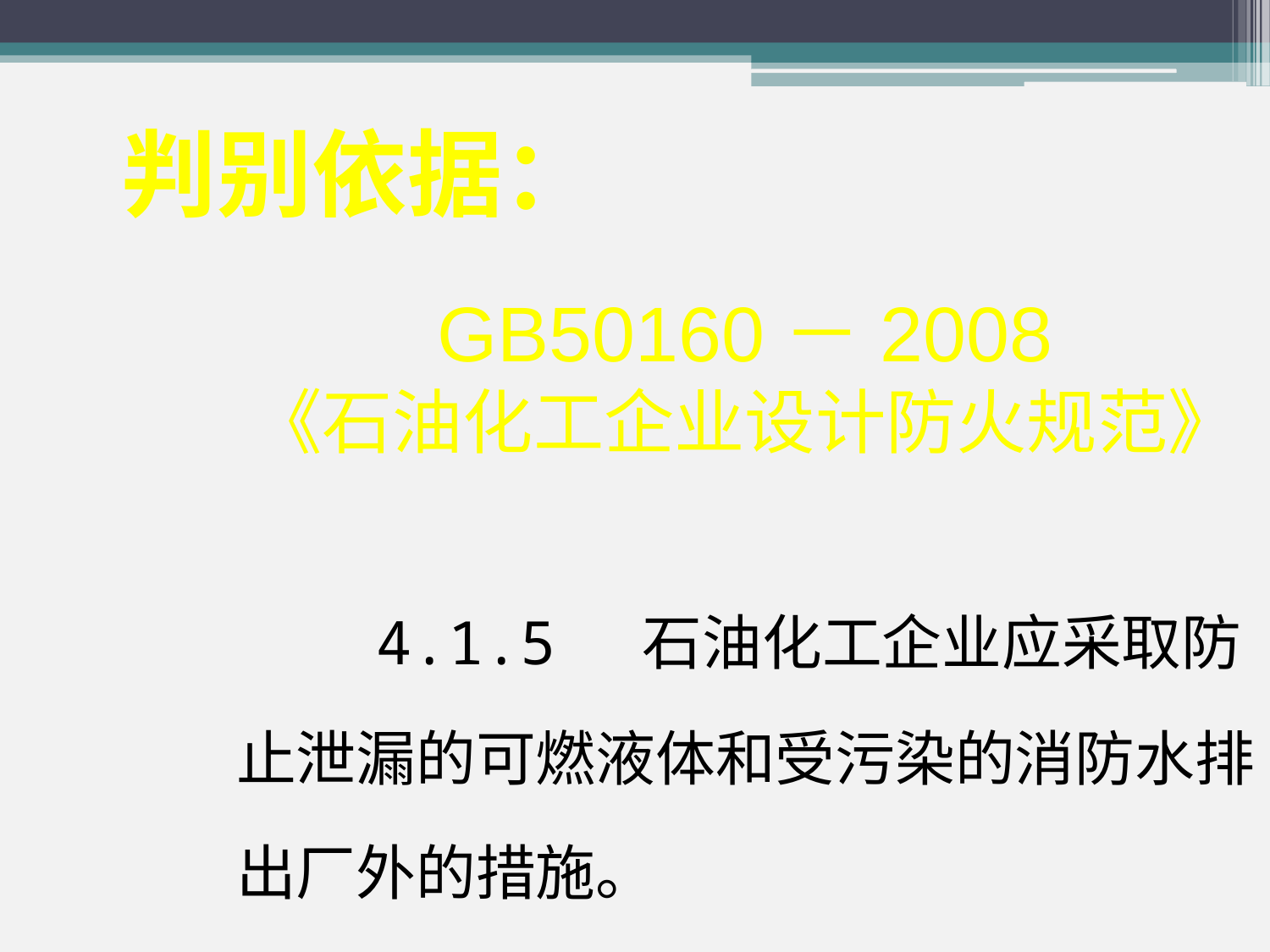

判别依据：
GB50160－2008
《石油化工企业设计防火规范》
       4.1.5  石油化工企业应采取防止泄漏的可燃液体和受污染的消防水排出厂外的措施。